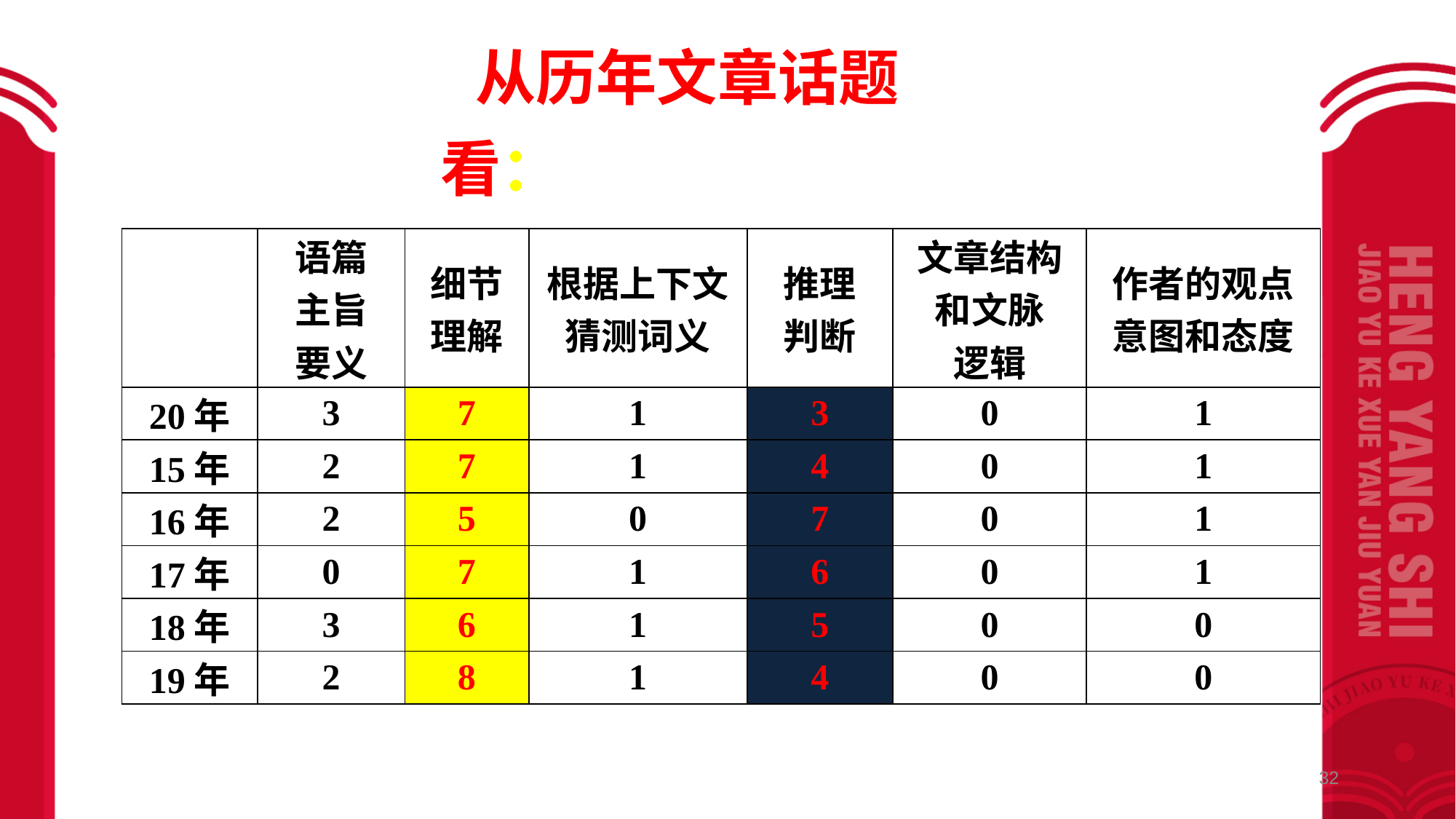

从历年文章话题看：
|  | 语篇 主旨 要义 | 细节 理解 | 根据上下文猜测词义 | 推理 判断 | 文章结构 和文脉 逻辑 | 作者的观点 意图和态度 |
| --- | --- | --- | --- | --- | --- | --- |
| 20年 | 3 | 7 | 1 | 3 | 0 | 1 |
| 15年 | 2 | 7 | 1 | 4 | 0 | 1 |
| 16年 | 2 | 5 | 0 | 7 | 0 | 1 |
| 17年 | 0 | 7 | 1 | 6 | 0 | 1 |
| 18年 | 3 | 6 | 1 | 5 | 0 | 0 |
| 19年 | 2 | 8 | 1 | 4 | 0 | 0 |
32